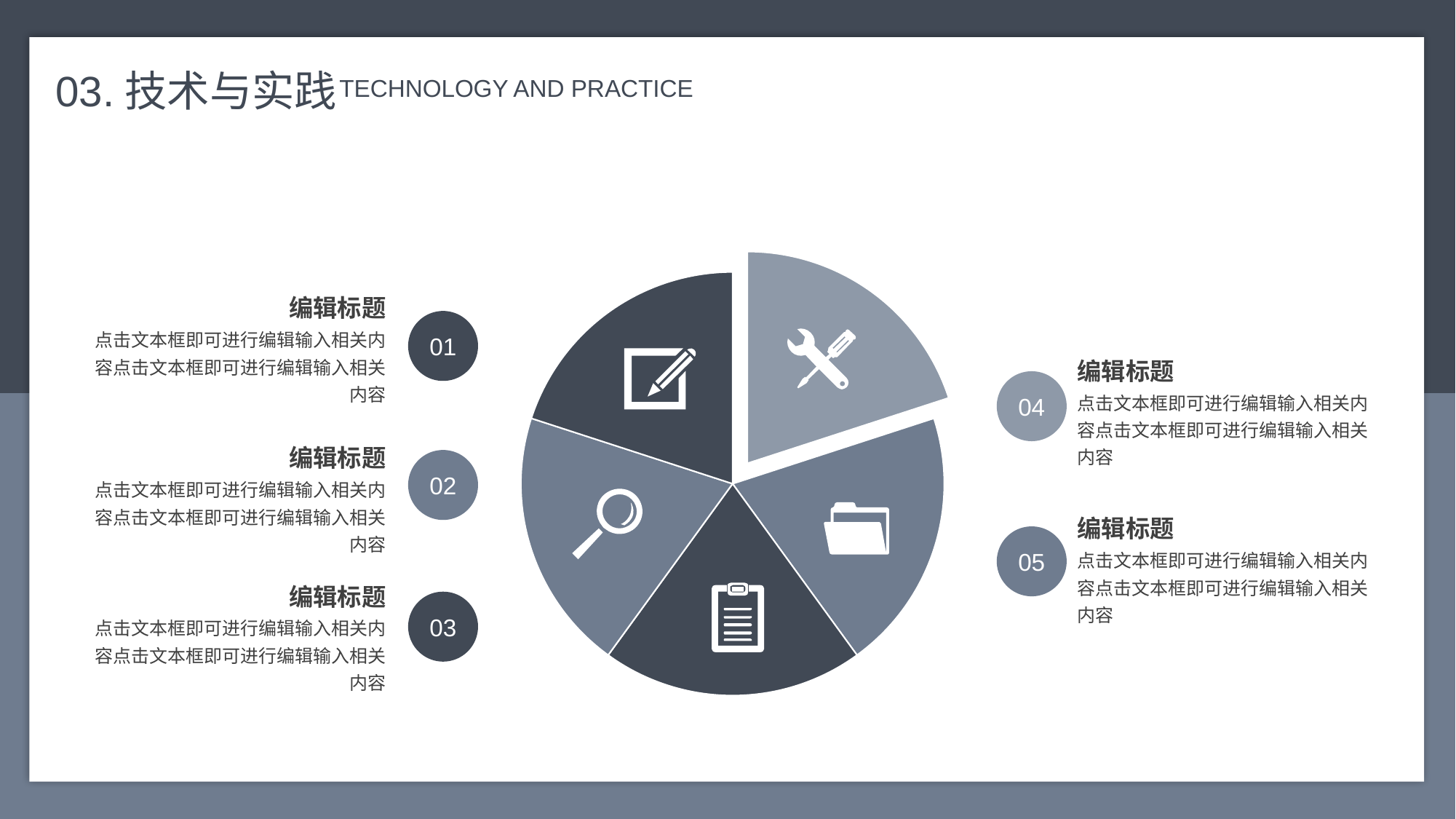

03.技术与实践

 TECHNOLOGY AND PRACTICE

编辑标题
01
点击文本框即可进行编辑输入相关内容点击文本框即可进行编辑输入相关内容

编辑标题
04
点击文本框即可进行编辑输入相关内容点击文本框即可进行编辑输入相关内容

编辑标题
02
点击文本框即可进行编辑输入相关内容点击文本框即可进行编辑输入相关内容
编辑标题
05
点击文本框即可进行编辑输入相关内容点击文本框即可进行编辑输入相关内容
编辑标题
03
点击文本框即可进行编辑输入相关内容点击文本框即可进行编辑输入相关内容